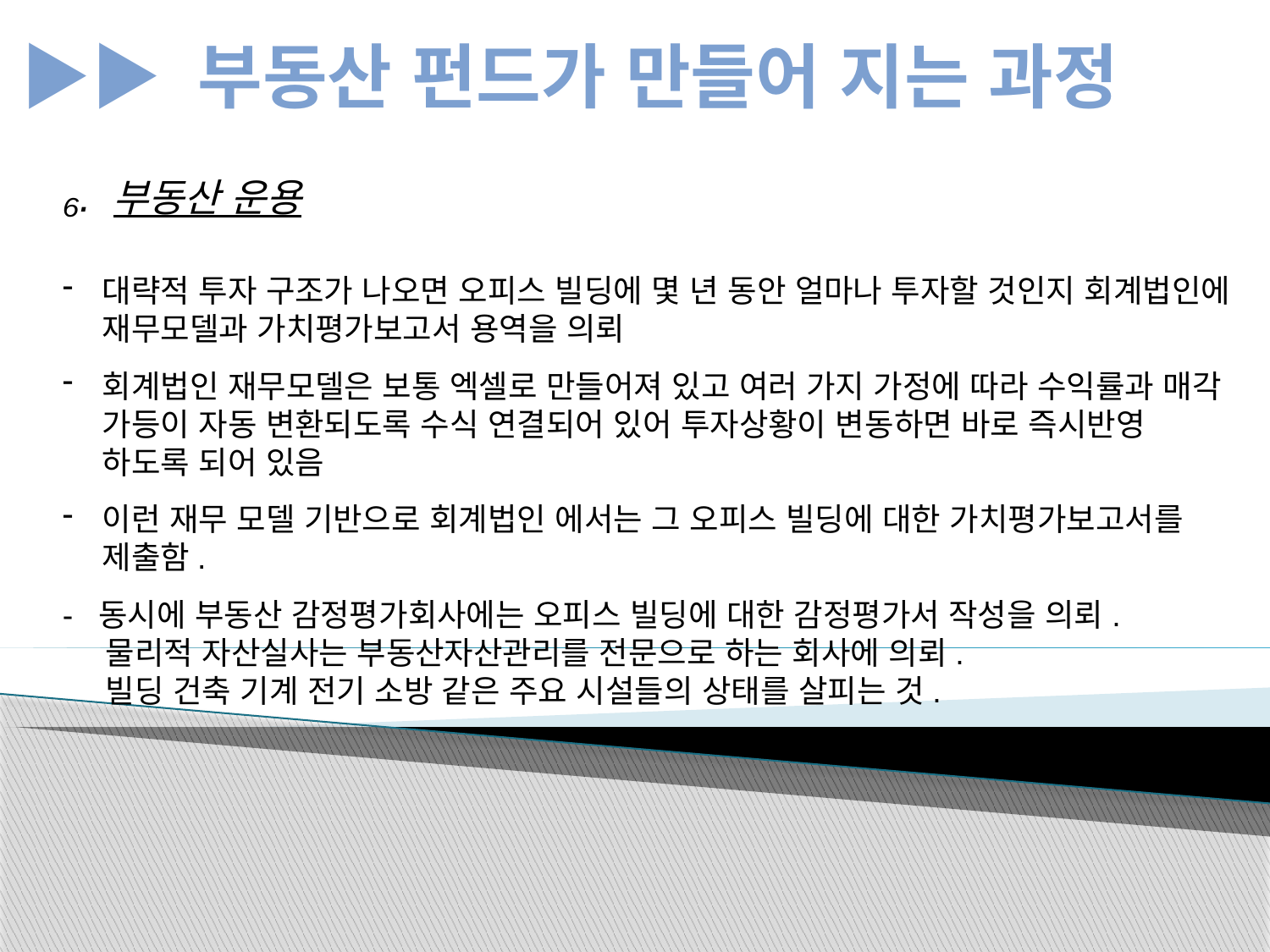

▶▶ 부동산 펀드가 만들어 지는 과정
₆. 부동산 운용

대략적 투자 구조가 나오면 오피스 빌딩에 몇 년 동안 얼마나 투자할 것인지 회계법인에 재무모델과 가치평가보고서 용역을 의뢰

회계법인 재무모델은 보통 엑셀로 만들어져 있고 여러 가지 가정에 따라 수익률과 매각 가등이 자동 변환되도록 수식 연결되어 있어 투자상황이 변동하면 바로 즉시반영 하도록 되어 있음

이런 재무 모델 기반으로 회계법인 에서는 그 오피스 빌딩에 대한 가치평가보고서를 제출함.

-  동시에 부동산 감정평가회사에는 오피스 빌딩에 대한 감정평가서 작성을 의뢰.
    물리적 자산실사는 부동산자산관리를 전문으로 하는 회사에 의뢰.
    빌딩 건축 기계 전기 소방 같은 주요 시설들의 상태를 살피는 것.